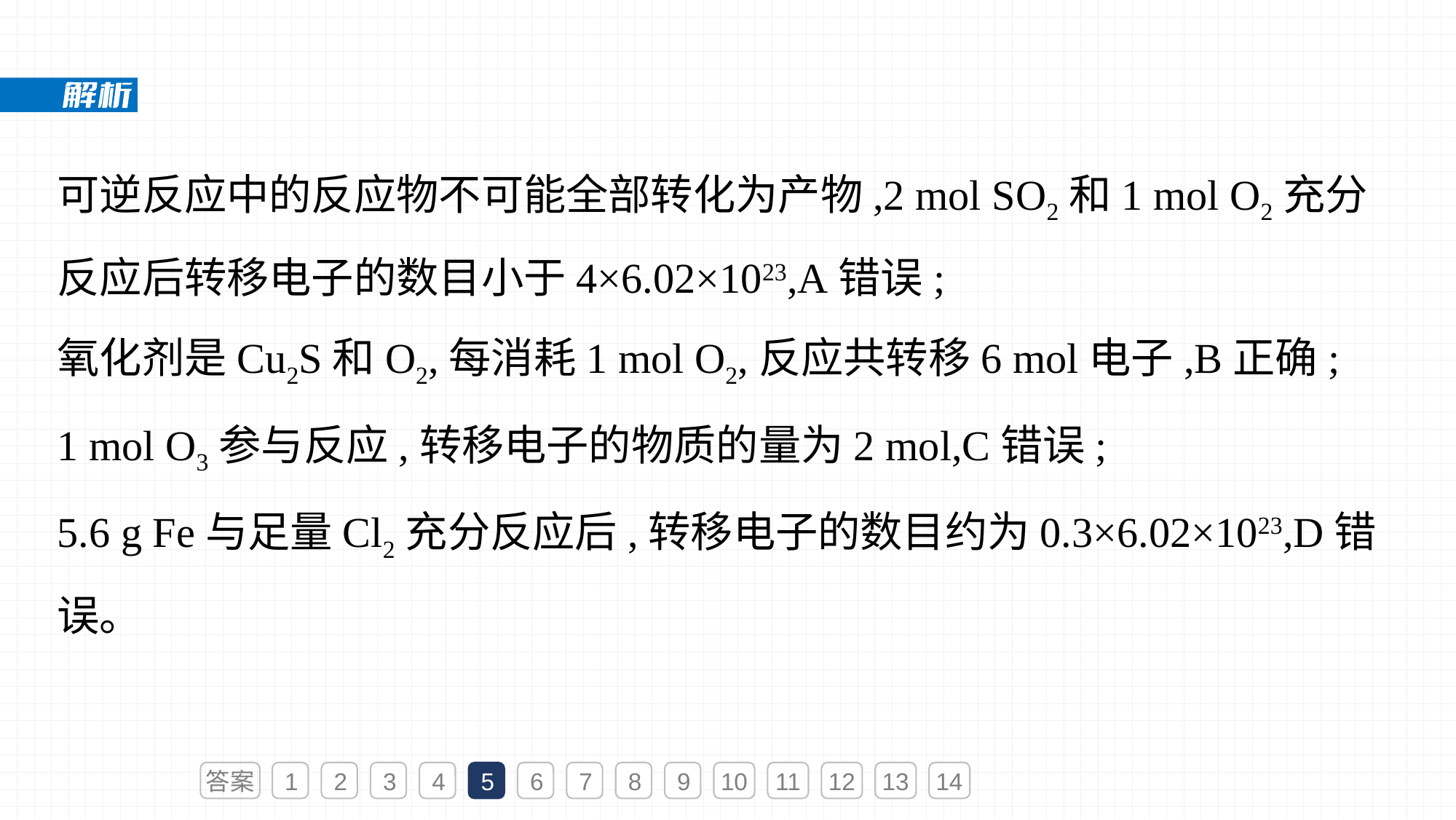

可逆反应中的反应物不可能全部转化为产物,2 mol SO2和1 mol O2充分反应后转移电子的数目小于4×6.02×1023,A错误;
氧化剂是Cu2S和O2,每消耗1 mol O2,反应共转移6 mol电子,B正确;
1 mol O3参与反应,转移电子的物质的量为2 mol,C错误;
5.6 g Fe与足量Cl2充分反应后,转移电子的数目约为0.3×6.02×1023,D错误。
答案
1
2
3
4
5
6
7
8
9
10
11
12
13
14